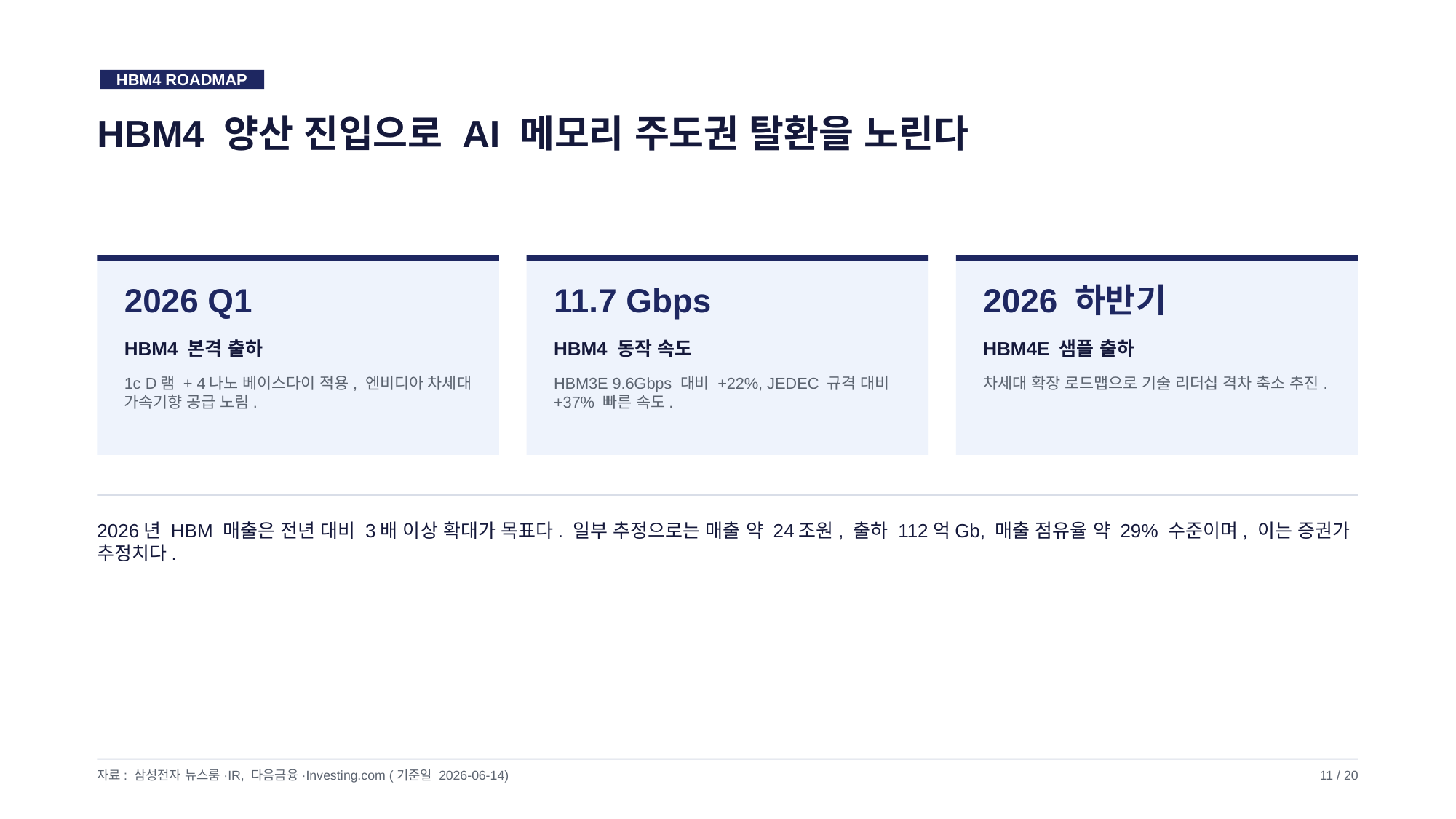

HBM4 ROADMAP
HBM4 양산 진입으로 AI 메모리 주도권 탈환을 노린다

2026 Q1
11.7 Gbps
2026 하반기
HBM4 본격 출하
HBM4 동작 속도
HBM4E 샘플 출하
1c D램 + 4나노 베이스다이 적용, 엔비디아 차세대 가속기향 공급 노림.
HBM3E 9.6Gbps 대비 +22%, JEDEC 규격 대비 +37% 빠른 속도.
차세대 확장 로드맵으로 기술 리더십 격차 축소 추진.

2026년 HBM 매출은 전년 대비 3배 이상 확대가 목표다. 일부 추정으로는 매출 약 24조원, 출하 112억Gb, 매출 점유율 약 29% 수준이며, 이는 증권가 추정치다.

자료: 삼성전자 뉴스룸·IR, 다음금융·Investing.com (기준일 2026-06-14)
11 / 20